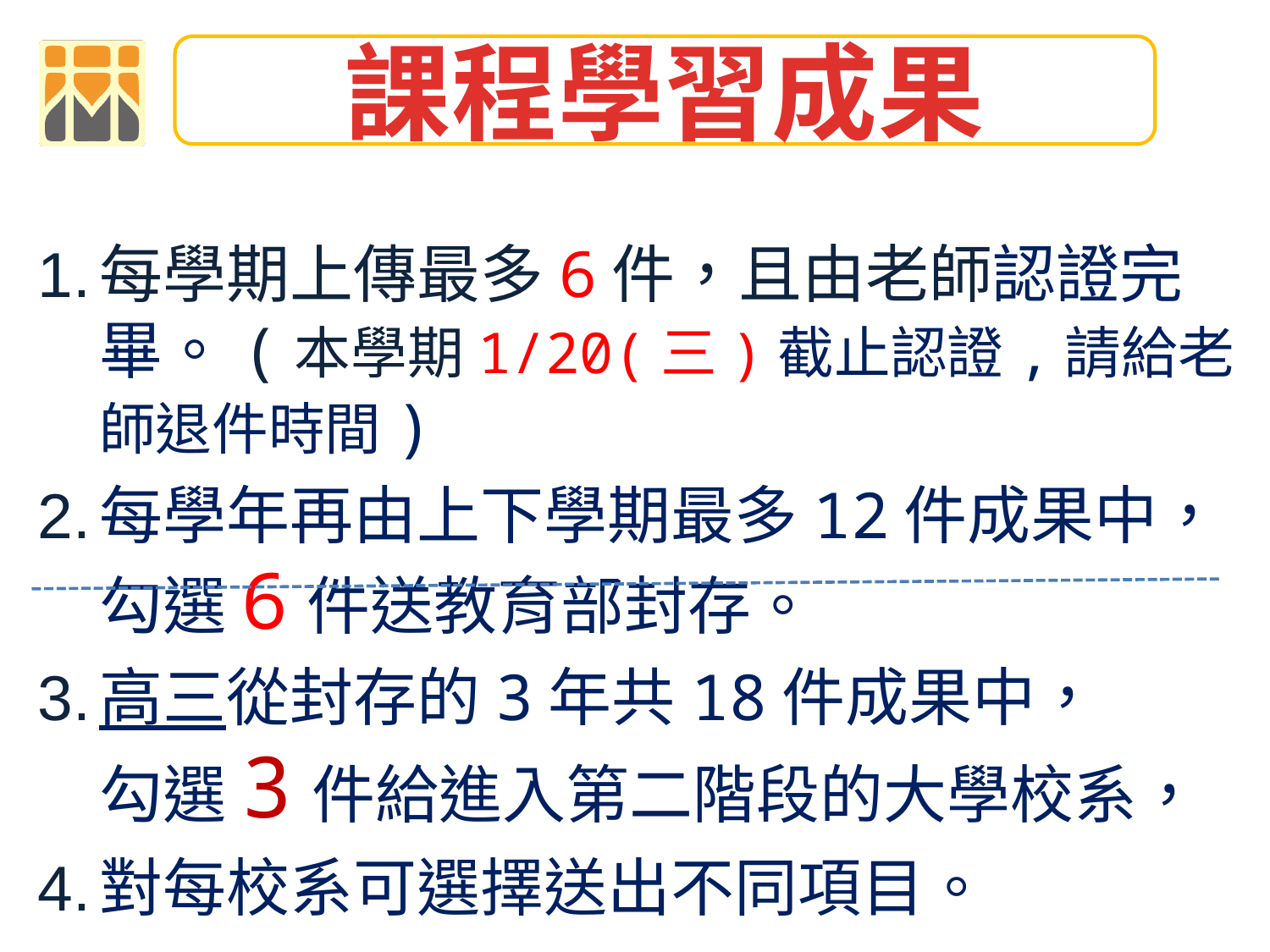

課程學習成果
每學期上傳最多6件，且由老師認證完畢。(本學期1/20(三)截止認證,請給老師退件時間)
每學年再由上下學期最多12件成果中，
勾選6件送教育部封存。
高三從封存的3年共18件成果中，
勾選3件給進入第二階段的大學校系，
對每校系可選擇送出不同項目。